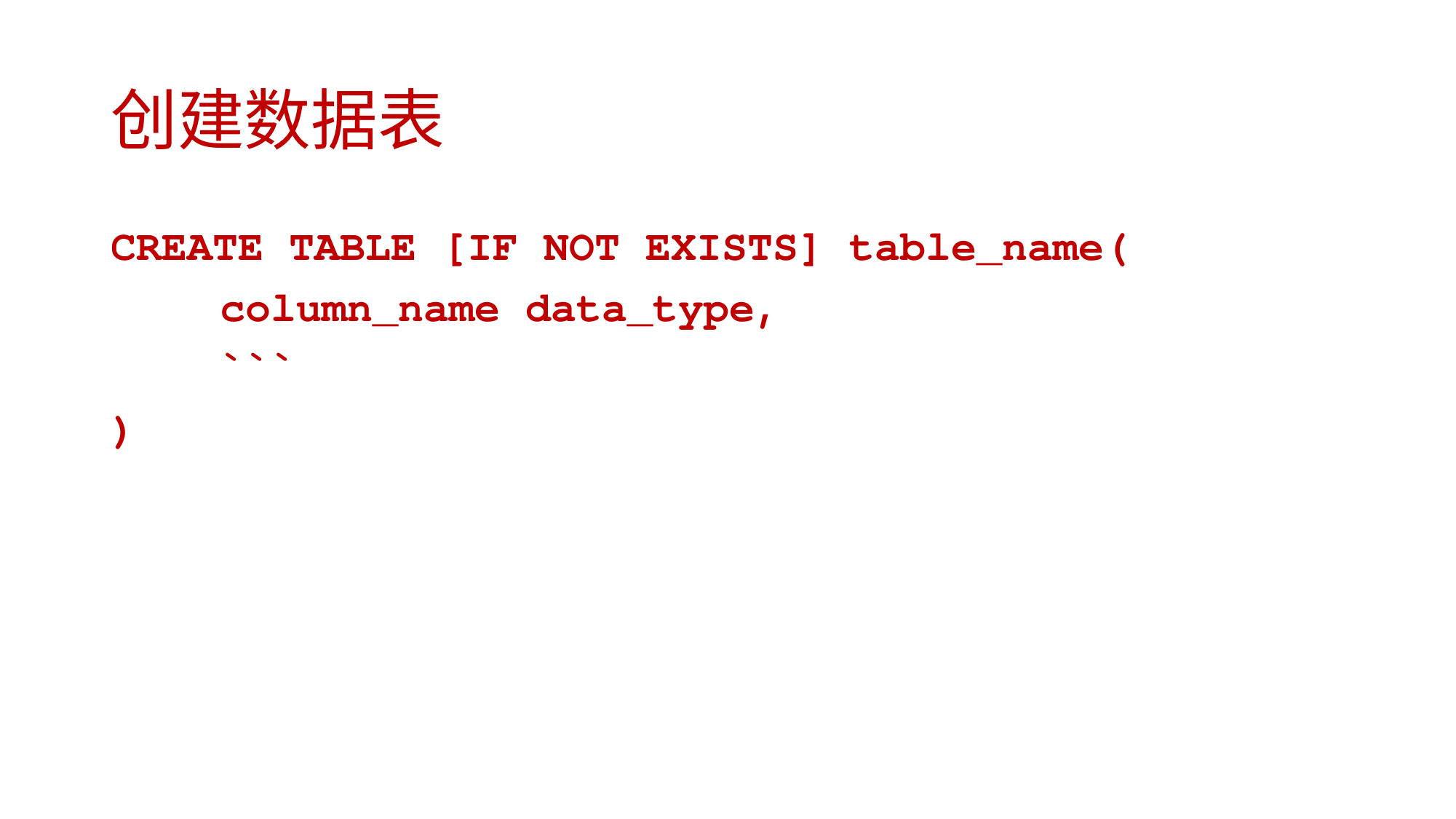

# 创建数据表
CREATE TABLE [IF NOT EXISTS] table_name(
	column_name data_type,
	```
)